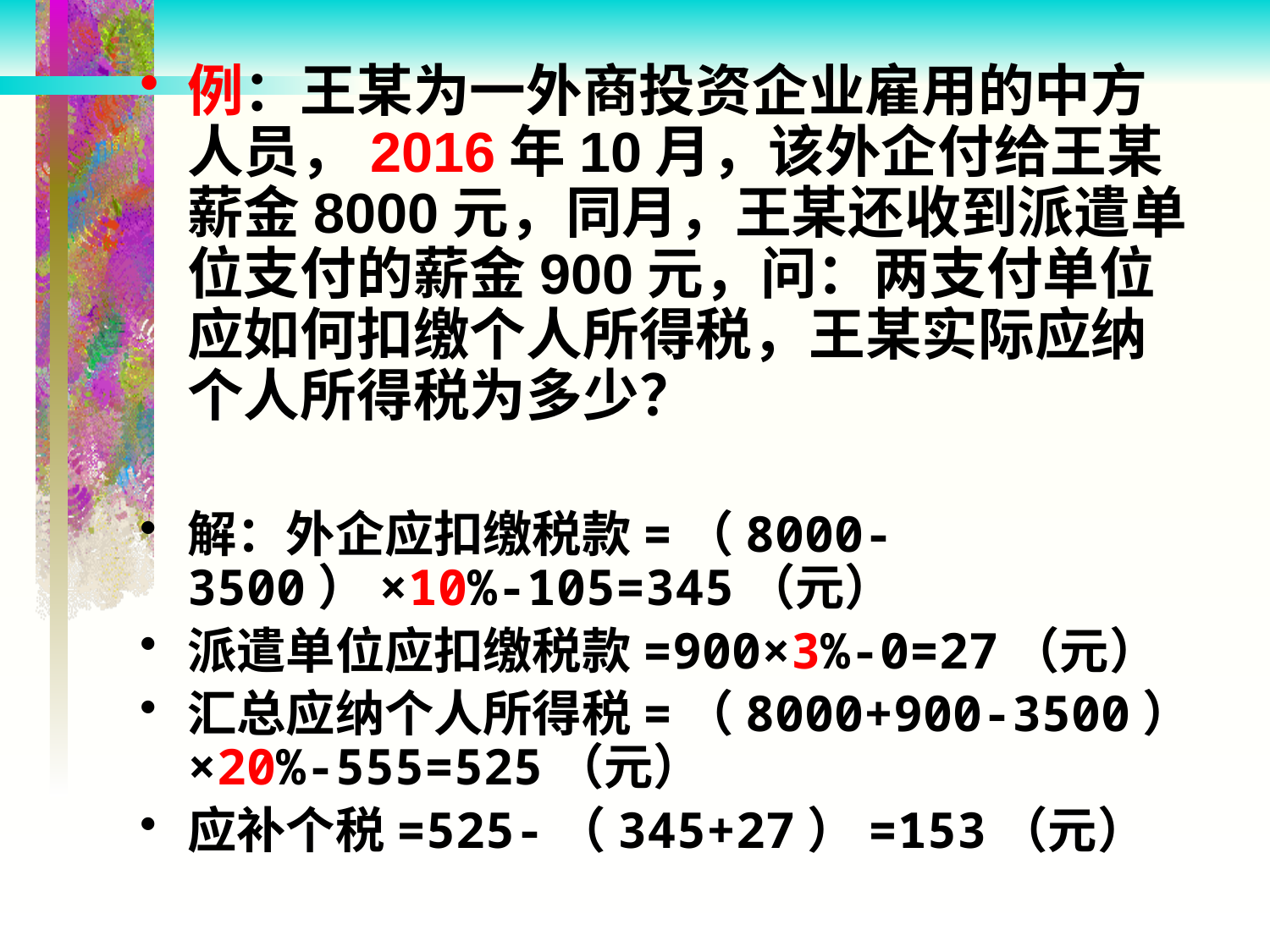

例：王某为一外商投资企业雇用的中方人员，2016年10月，该外企付给王某薪金8000元，同月，王某还收到派遣单位支付的薪金900元，问：两支付单位应如何扣缴个人所得税，王某实际应纳个人所得税为多少？

解：外企应扣缴税款=（8000-3500）×10%-105=345（元）
派遣单位应扣缴税款=900×3%-0=27（元）
汇总应纳个人所得税=（8000+900-3500）×20%-555=525（元）
应补个税=525-（345+27）=153（元）